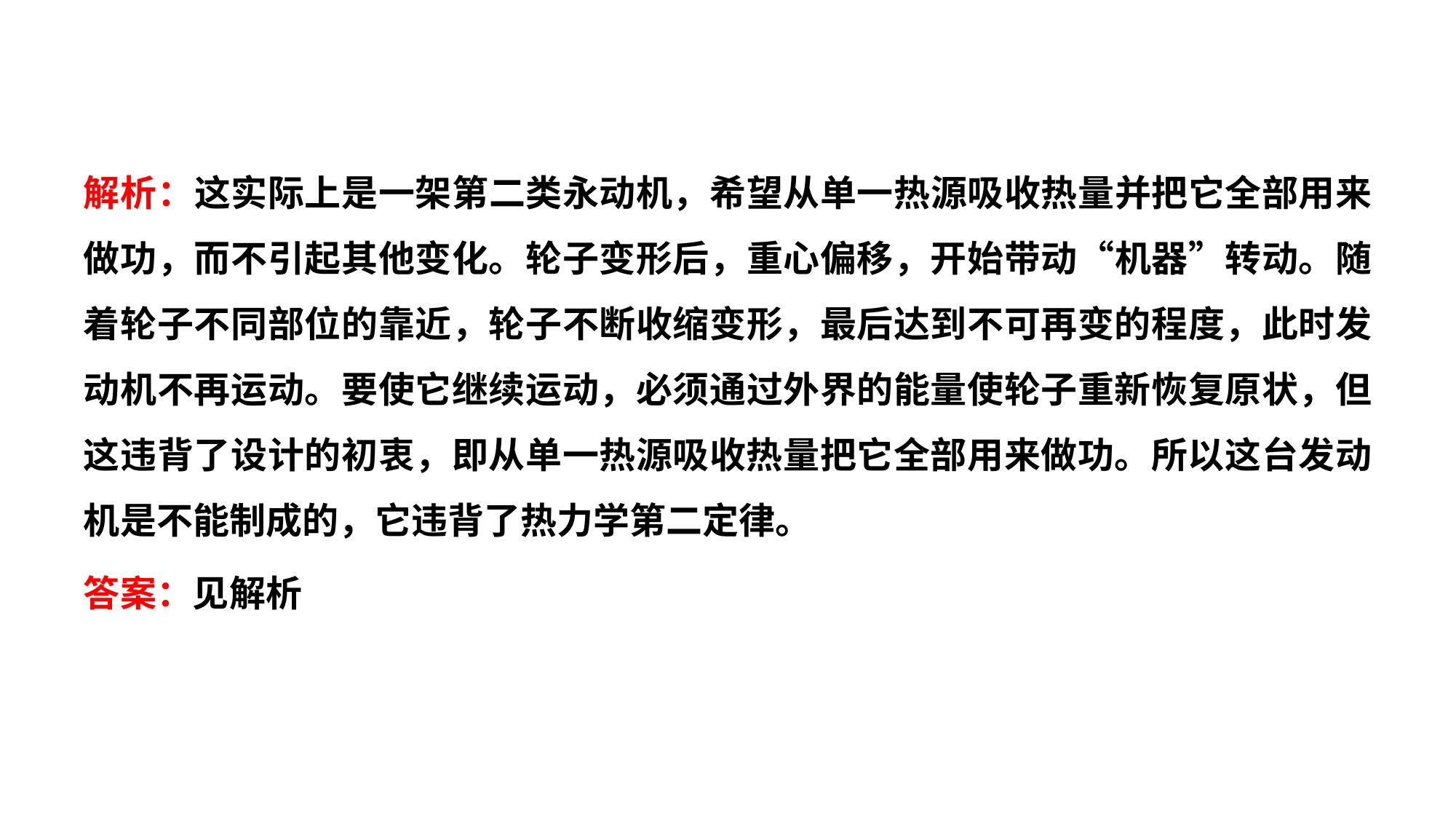

解析：这实际上是一架第二类永动机，希望从单一热源吸收热量并把它全部用来做功，而不引起其他变化。轮子变形后，重心偏移，开始带动“机器”转动。随着轮子不同部位的靠近，轮子不断收缩变形，最后达到不可再变的程度，此时发动机不再运动。要使它继续运动，必须通过外界的能量使轮子重新恢复原状，但这违背了设计的初衷，即从单一热源吸收热量把它全部用来做功。所以这台发动机是不能制成的，它违背了热力学第二定律。
答案：见解析